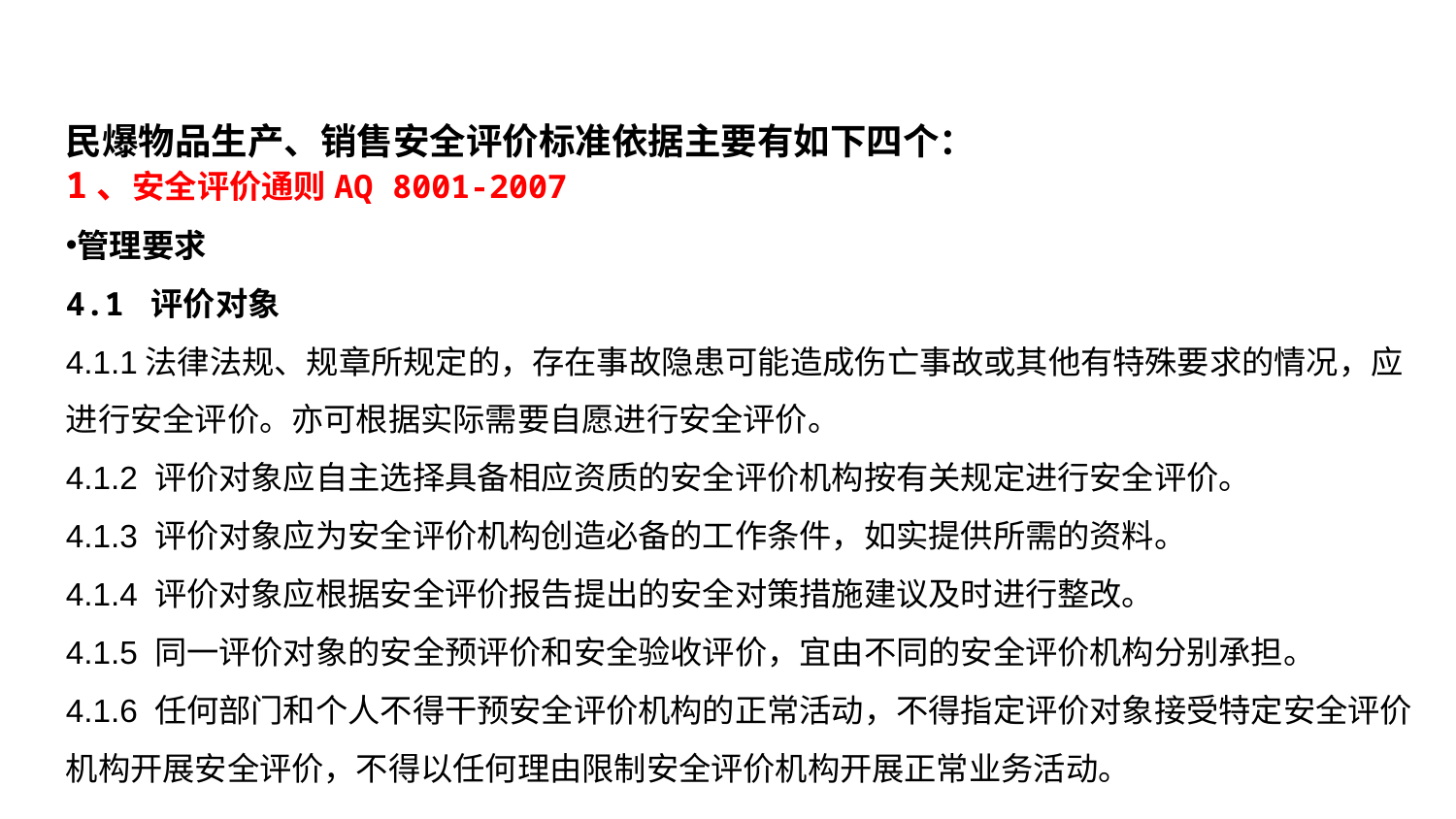

民爆物品生产、销售安全评价标准依据主要有如下四个：
1、安全评价通则AQ 8001-2007
管理要求
4.1 评价对象
4.1.1法律法规、规章所规定的，存在事故隐患可能造成伤亡事故或其他有特殊要求的情况，应进行安全评价。亦可根据实际需要自愿进行安全评价。
4.1.2 评价对象应自主选择具备相应资质的安全评价机构按有关规定进行安全评价。
4.1.3 评价对象应为安全评价机构创造必备的工作条件，如实提供所需的资料。
4.1.4 评价对象应根据安全评价报告提出的安全对策措施建议及时进行整改。
4.1.5 同一评价对象的安全预评价和安全验收评价，宜由不同的安全评价机构分别承担。
4.1.6 任何部门和个人不得干预安全评价机构的正常活动，不得指定评价对象接受特定安全评价机构开展安全评价，不得以任何理由限制安全评价机构开展正常业务活动。